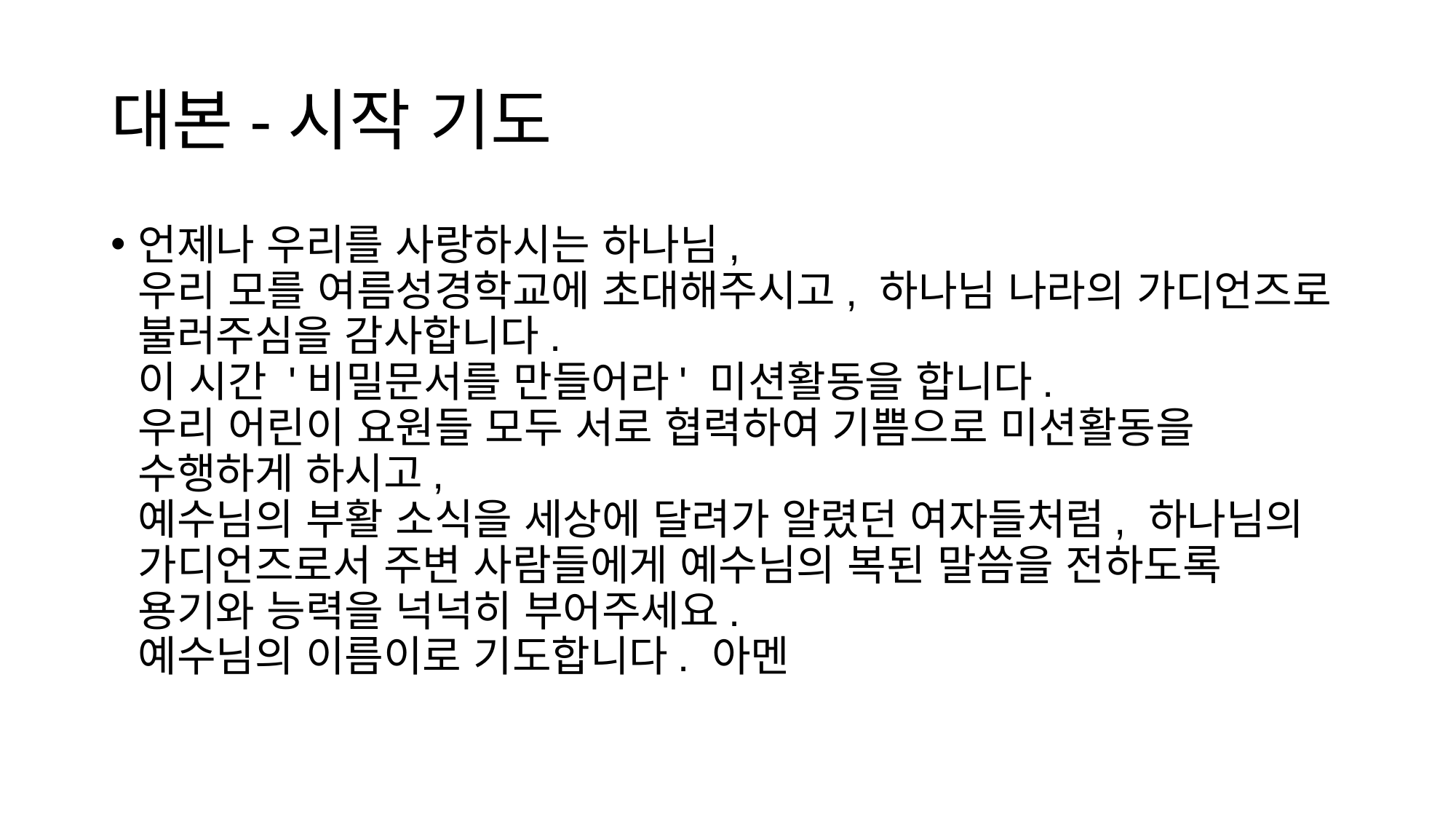

# 대본-시작 기도
언제나 우리를 사랑하시는 하나님,
우리 모를 여름성경학교에 초대해주시고, 하나님 나라의 가디언즈로 불러주심을 감사합니다.
이 시간 '비밀문서를 만들어라' 미션활동을 합니다.
우리 어린이 요원들 모두 서로 협력하여 기쁨으로 미션활동을 수행하게 하시고,
예수님의 부활 소식을 세상에 달려가 알렸던 여자들처럼, 하나님의 가디언즈로서 주변 사람들에게 예수님의 복된 말씀을 전하도록 용기와 능력을 넉넉히 부어주세요.
예수님의 이름이로 기도합니다. 아멘